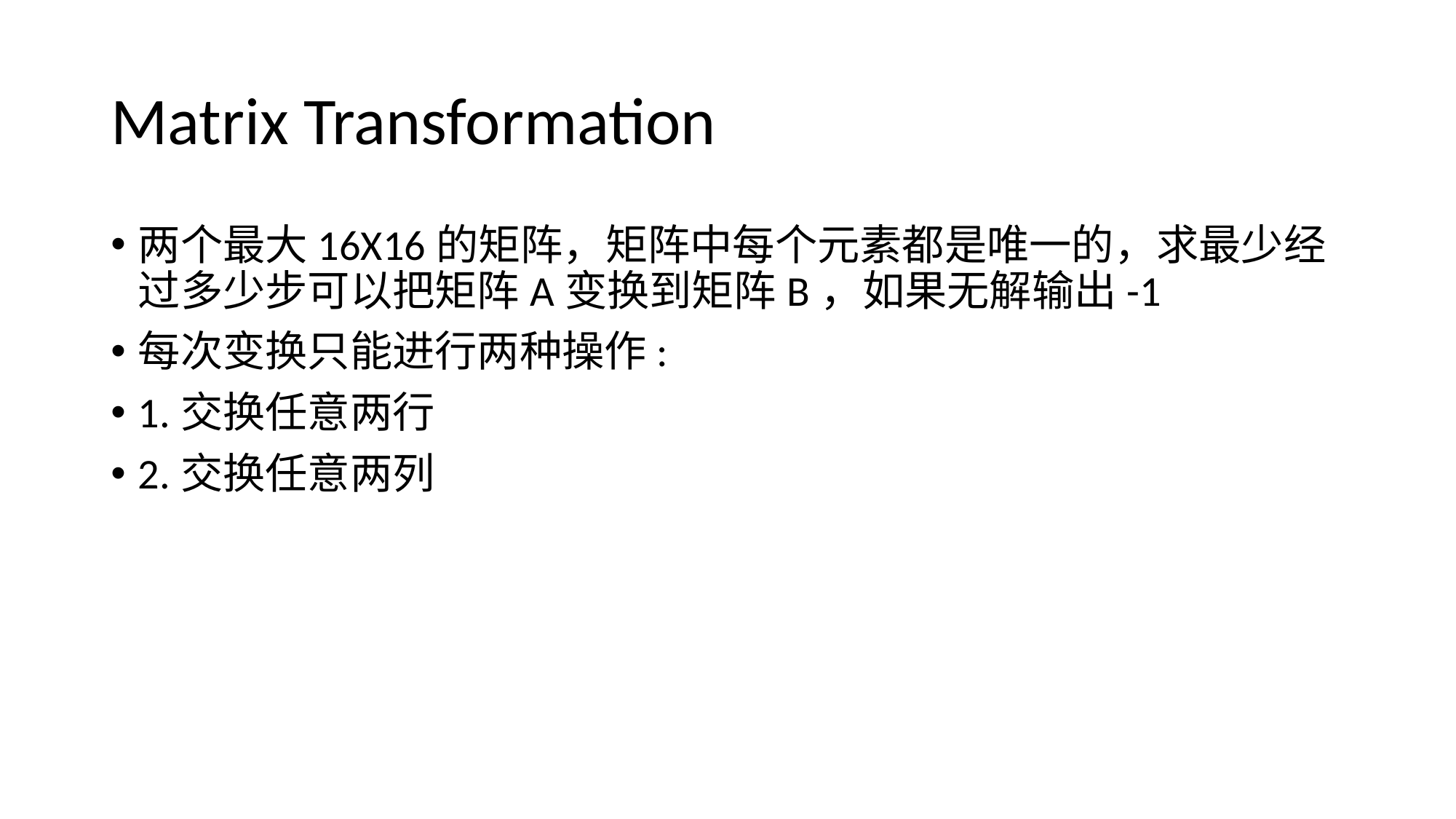

# Matrix Transformation
两个最大16X16的矩阵，矩阵中每个元素都是唯一的，求最少经过多少步可以把矩阵A变换到矩阵B，如果无解输出-1
每次变换只能进行两种操作:
1.交换任意两行
2.交换任意两列